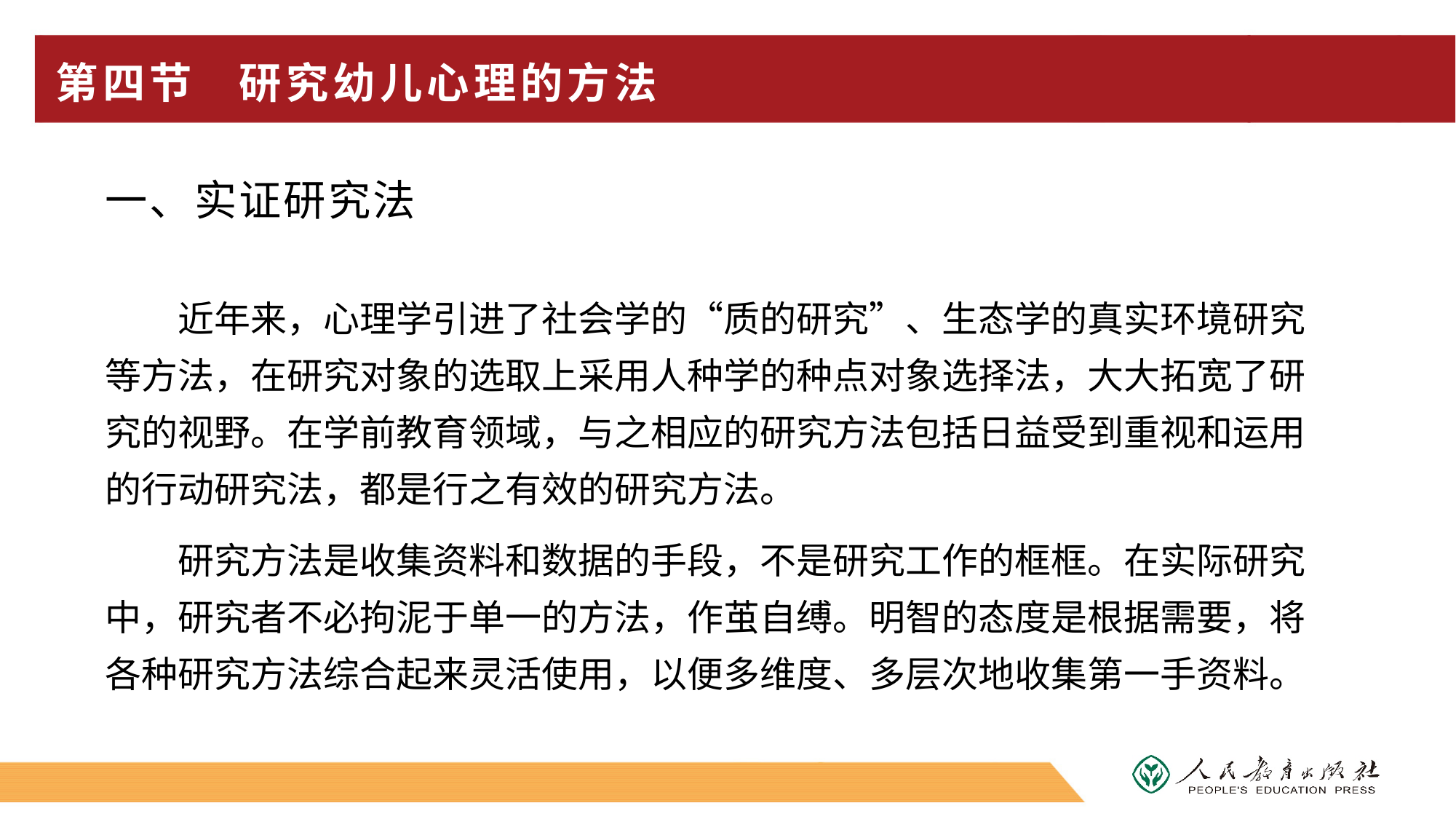

# 第四节   研究幼儿心理的方法
一、实证研究法
近年来，心理学引进了社会学的“质的研究”、生态学的真实环境研究等方法，在研究对象的选取上采用人种学的种点对象选择法，大大拓宽了研究的视野。在学前教育领域，与之相应的研究方法包括日益受到重视和运用的行动研究法，都是行之有效的研究方法。
研究方法是收集资料和数据的手段，不是研究工作的框框。在实际研究中，研究者不必拘泥于单一的方法，作茧自缚。明智的态度是根据需要，将各种研究方法综合起来灵活使用，以便多维度、多层次地收集第一手资料。